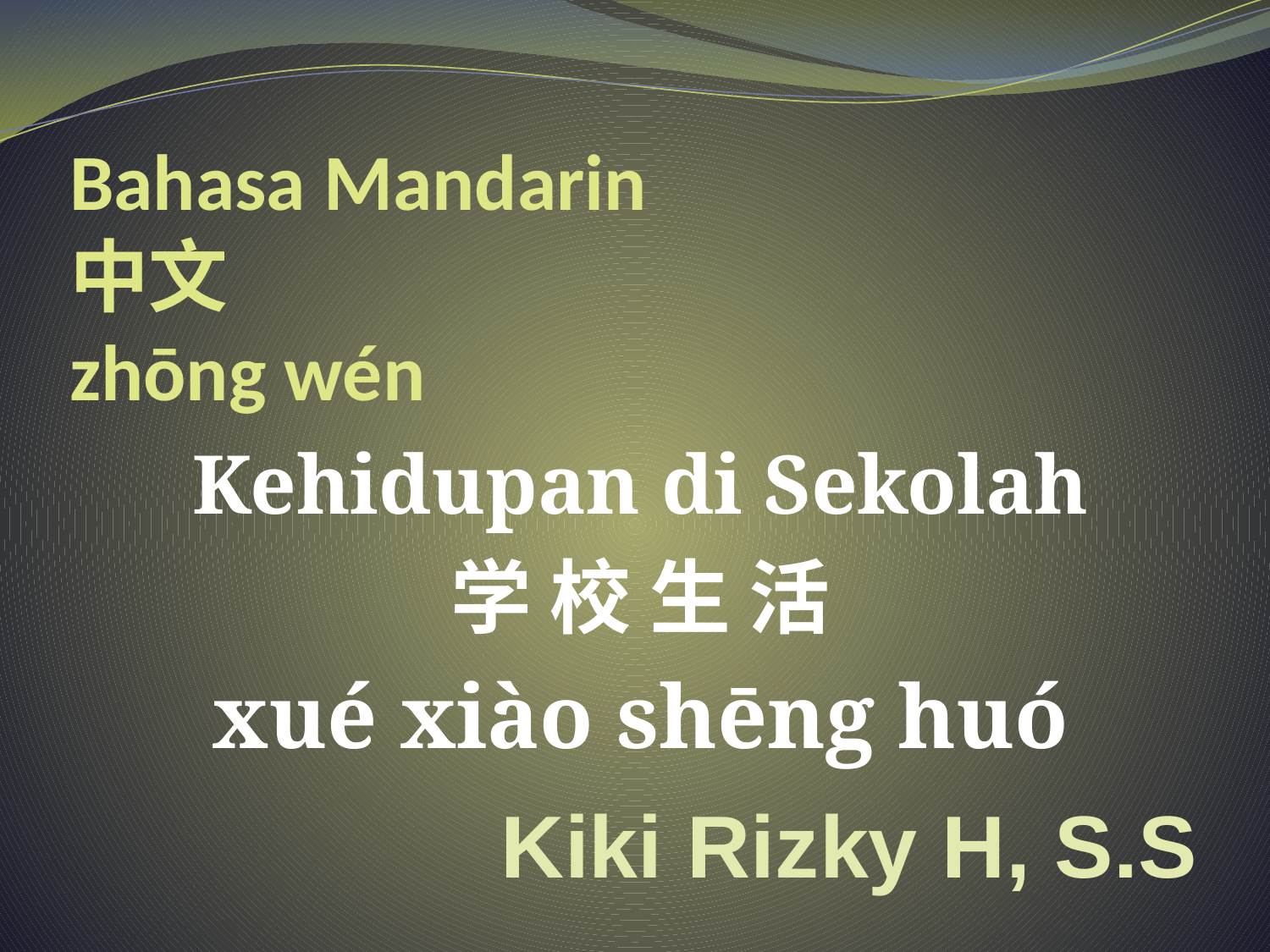

# Bahasa Mandarin 中文 zhōng wén
Kehidupan di Sekolah
学 校 生 活
xué xiào shēng huó
Kiki Rizky H, S.S